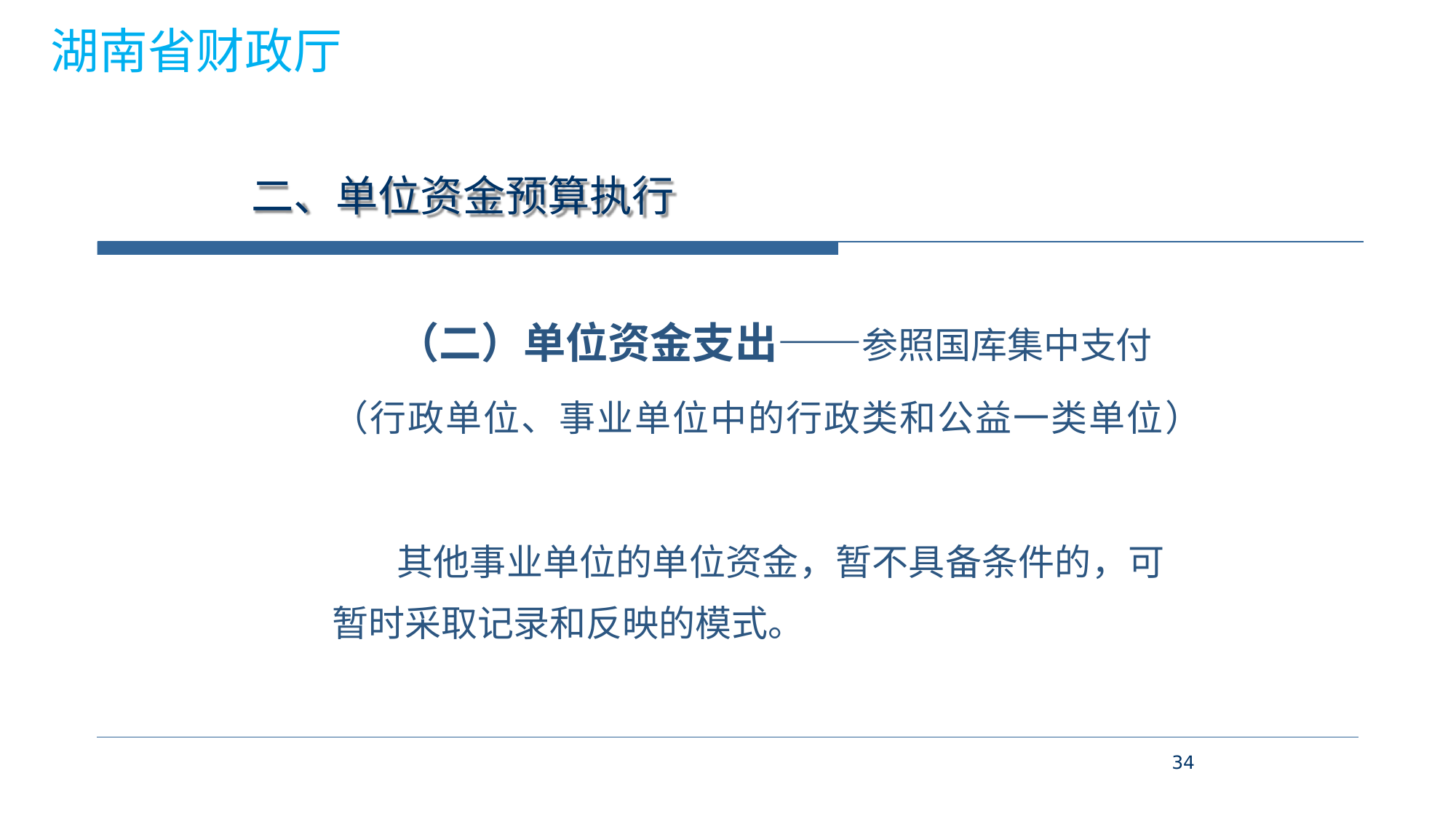

湖南省财政厅

# 二、单位资金预算执行
（二）单位资金支出——参照国库集中支付
（行政单位、事业单位中的行政类和公益一类单位）

其他事业单位的单位资金，暂不具备条件的，可 暂时采取记录和反映的模式。

34